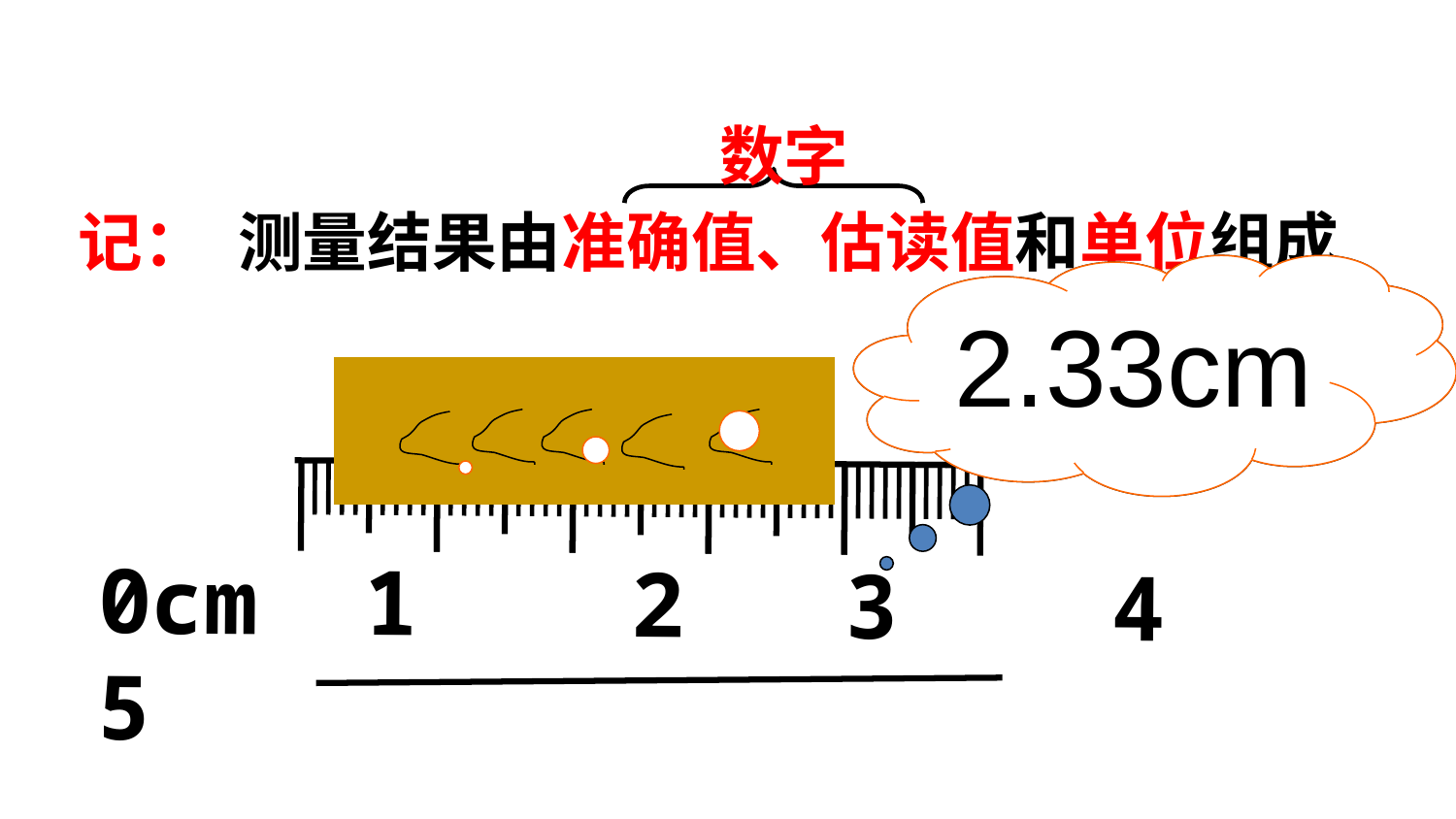

数字
记：
测量结果由准确值、估读值和单位组成
2.32cm
2.33cm

0cm  1    2   3    4   5